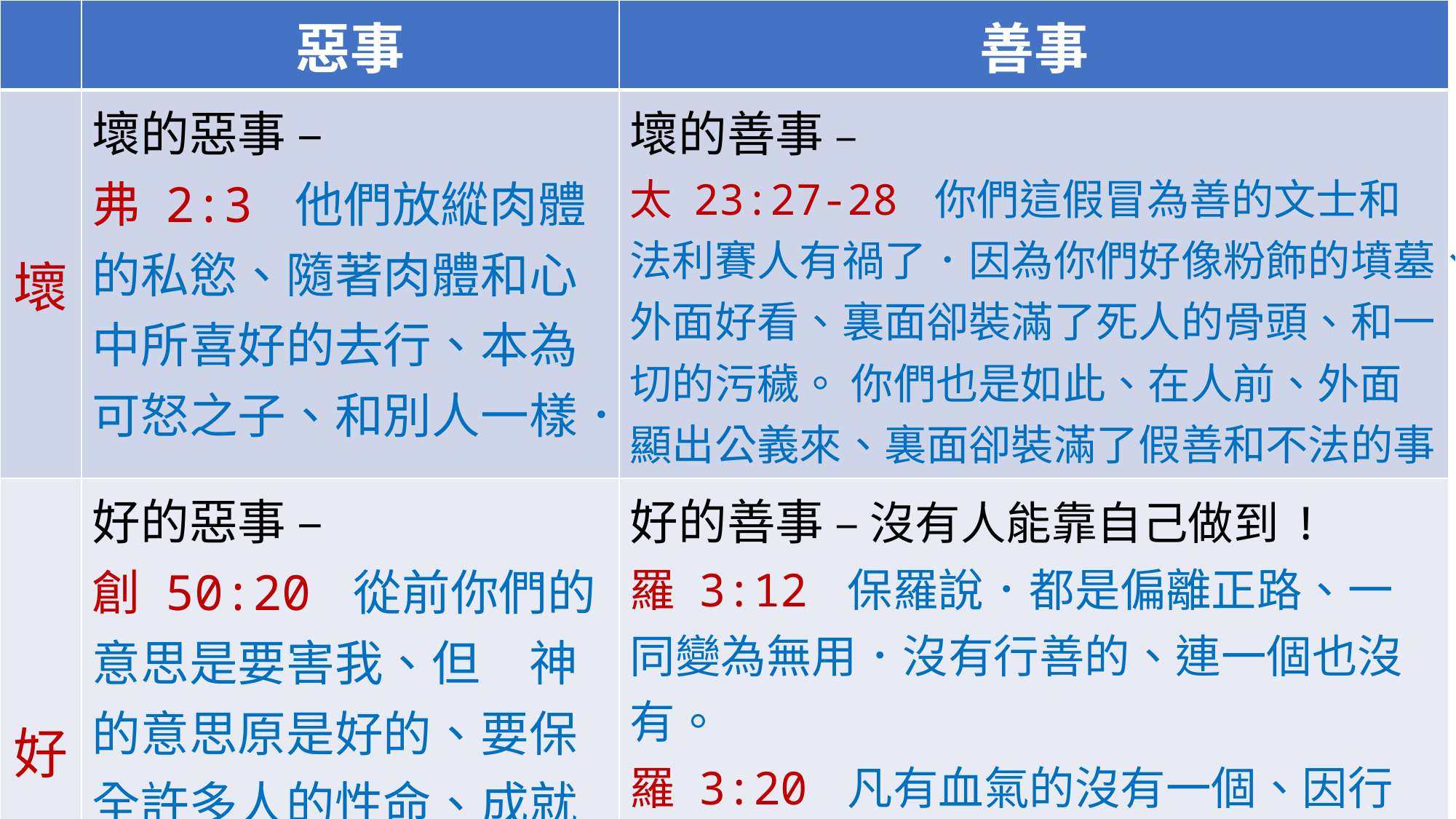

#
|  | 惡事 | 善事 |
| --- | --- | --- |
| 壞 | 壞的惡事 – 弗 2:3 他們放縱肉體的私慾、隨著肉體和心中所喜好的去行、本為可怒之子、和別人一樣． | 壞的善事 – 太 23:27-28 你們這假冒為善的文士和法利賽人有禍了．因為你們好像粉飾的墳墓、外面好看、裏面卻裝滿了死人的骨頭、和一切的污穢。 你們也是如此、在人前、外面顯出公義來、裏面卻裝滿了假善和不法的事 |
| 好 | 好的惡事 – 創 50:20 從前你們的意思是要害我、但　神的意思原是好的、要保全許多人的性命、成就今日的光景． | 好的善事 – 沒有人能靠自己做到! 羅 3:12 保羅說．都是偏離正路、一同變為無用．沒有行善的、連一個也沒有。 羅 3:20 凡有血氣的沒有一個、因行律法、能在　神面前稱義。 賽 64:6 我們都像不潔淨的人、所有的義都像污穢的衣服。 |